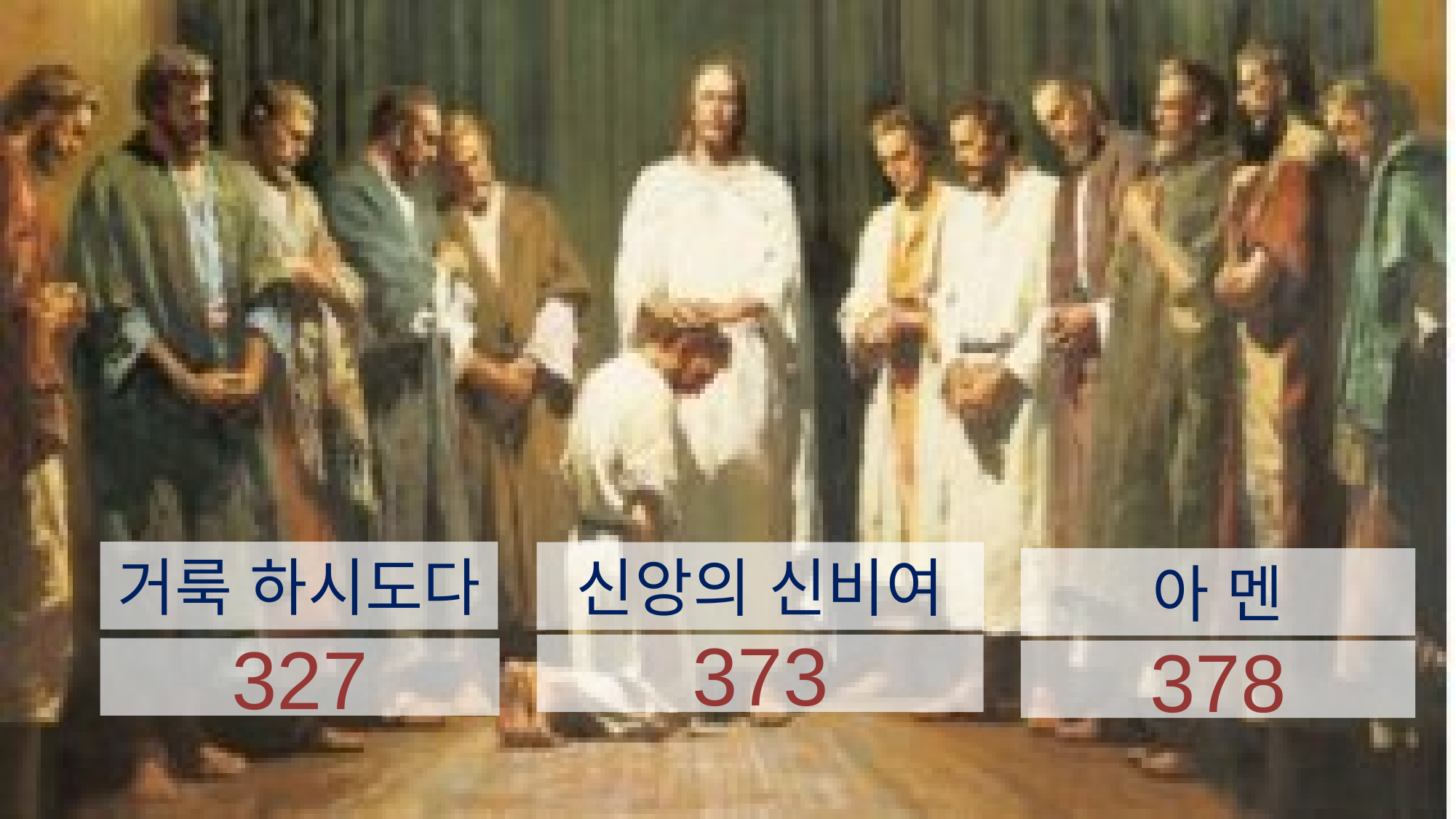

거룩 하시도다
신앙의 신비여
아 멘
373
327
378